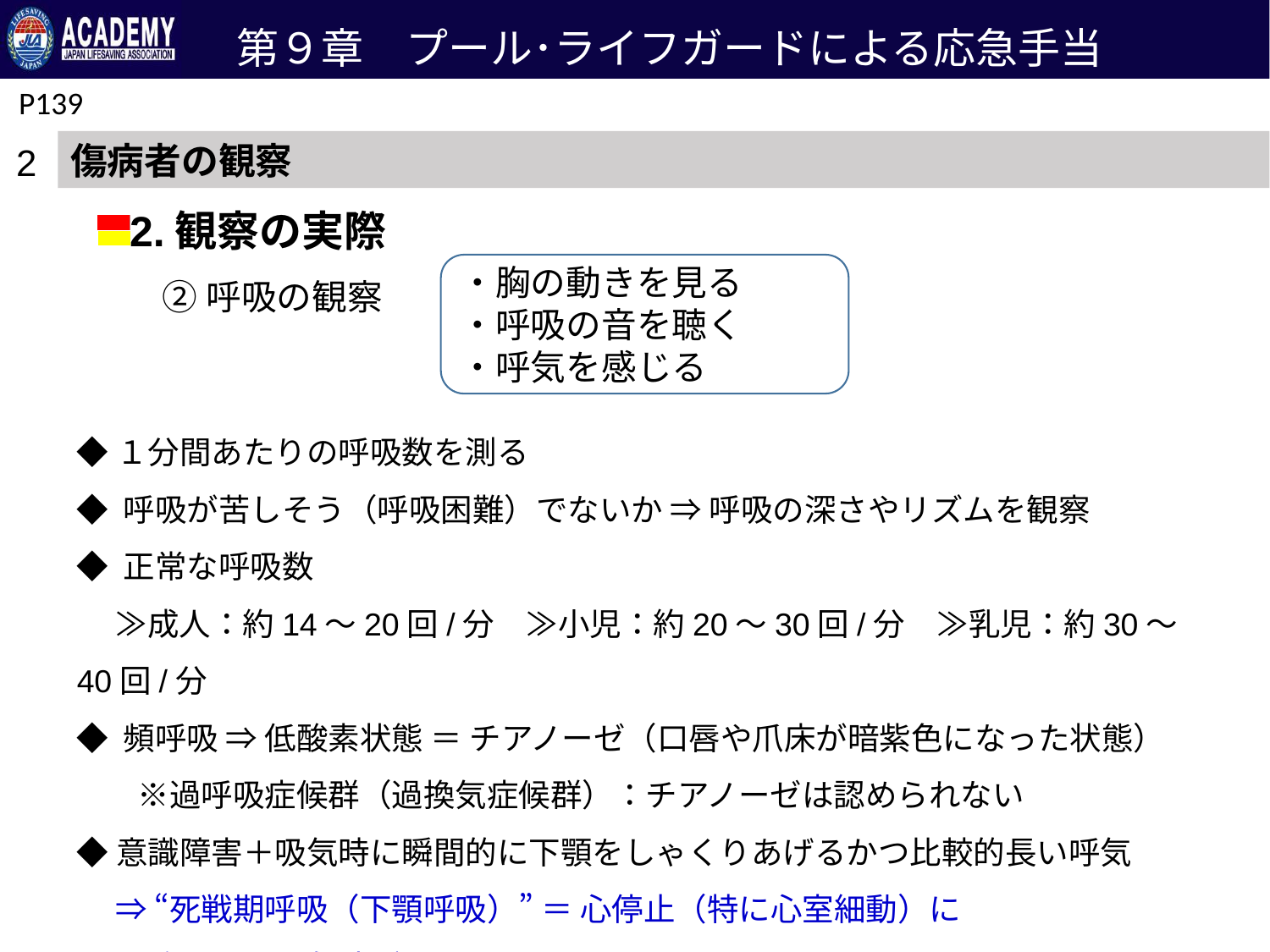

第９章　プール･ライフガードによる応急手当
P139
傷病者の観察
2
2.観察の実際
・胸の動きを見る
・呼吸の音を聴く
・呼気を感じる
②呼吸の観察
◆１分間あたりの呼吸数を測る
◆ 呼吸が苦しそう（呼吸困難）でないか ⇒ 呼吸の深さやリズムを観察
◆ 正常な呼吸数
　 ≫成人：約14〜20回/分　≫小児：約20〜30回/分　≫乳児：約30〜40回/分
◆ 頻呼吸 ⇒ 低酸素状態 ＝ チアノーゼ（口唇や爪床が暗紫色になった状態）
   　※過呼吸症候群（過換気症候群）：チアノーゼは認められない
◆意識障害＋吸気時に瞬間的に下顎をしゃくりあげるかつ比較的長い呼気
　 ⇒ “死戦期呼吸（下顎呼吸）” ＝ 心停止（特に心室細動）に
         陥っている危険がある